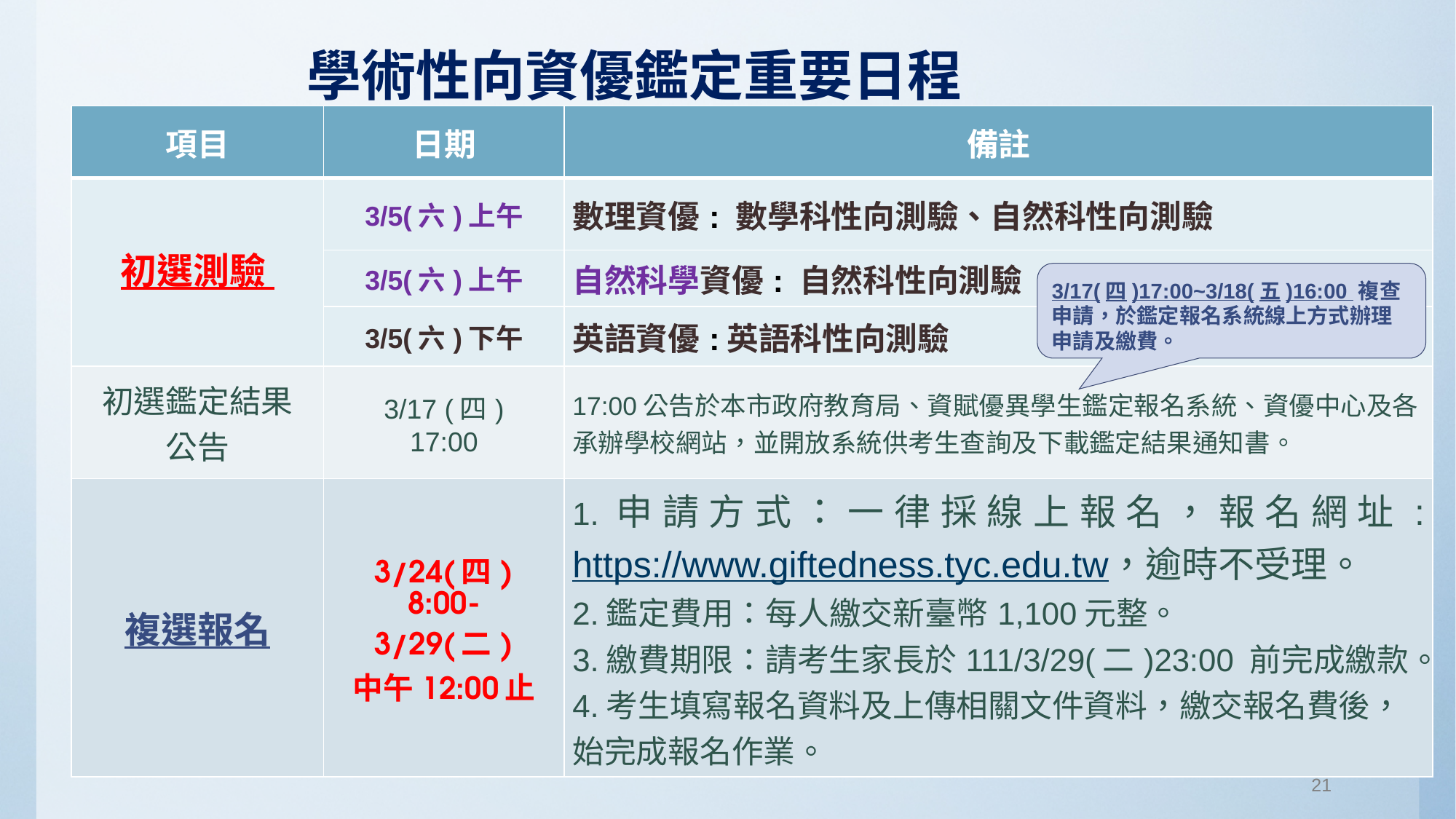

學術性向資優鑑定重要日程
| 項目 | 日期 | 備註 |
| --- | --- | --- |
| 初選測驗 | 3/5(六)上午 | 數理資優: 數學科性向測驗、自然科性向測驗 |
|  | 3/5(六)上午 | 自然科學資優: 自然科性向測驗 |
|  | 3/5(六)下午 | 英語資優:英語科性向測驗 |
| 初選鑑定結果 公告 | 3/17 (四) 17:00 | 17:00公告於本市政府教育局、資賦優異學生鑑定報名系統、資優中心及各承辦學校網站，並開放系統供考生查詢及下載鑑定結果通知書。 |
| 複選報名 | 3/24(四) 8:00- 3/29(二) 中午12:00止 | 1.申請方式：一律採線上報名，報名網址:https://www.giftedness.tyc.edu.tw，逾時不受理。 2.鑑定費用：每人繳交新臺幣1,100元整。 3.繳費期限：請考生家長於111/3/29(二)23:00 前完成繳款。 4.考生填寫報名資料及上傳相關文件資料，繳交報名費後，始完成報名作業。 |

3/17(四)17:00~3/18(五)16:00 複查申請，於鑑定報名系統線上方式辦理申請及繳費。
21